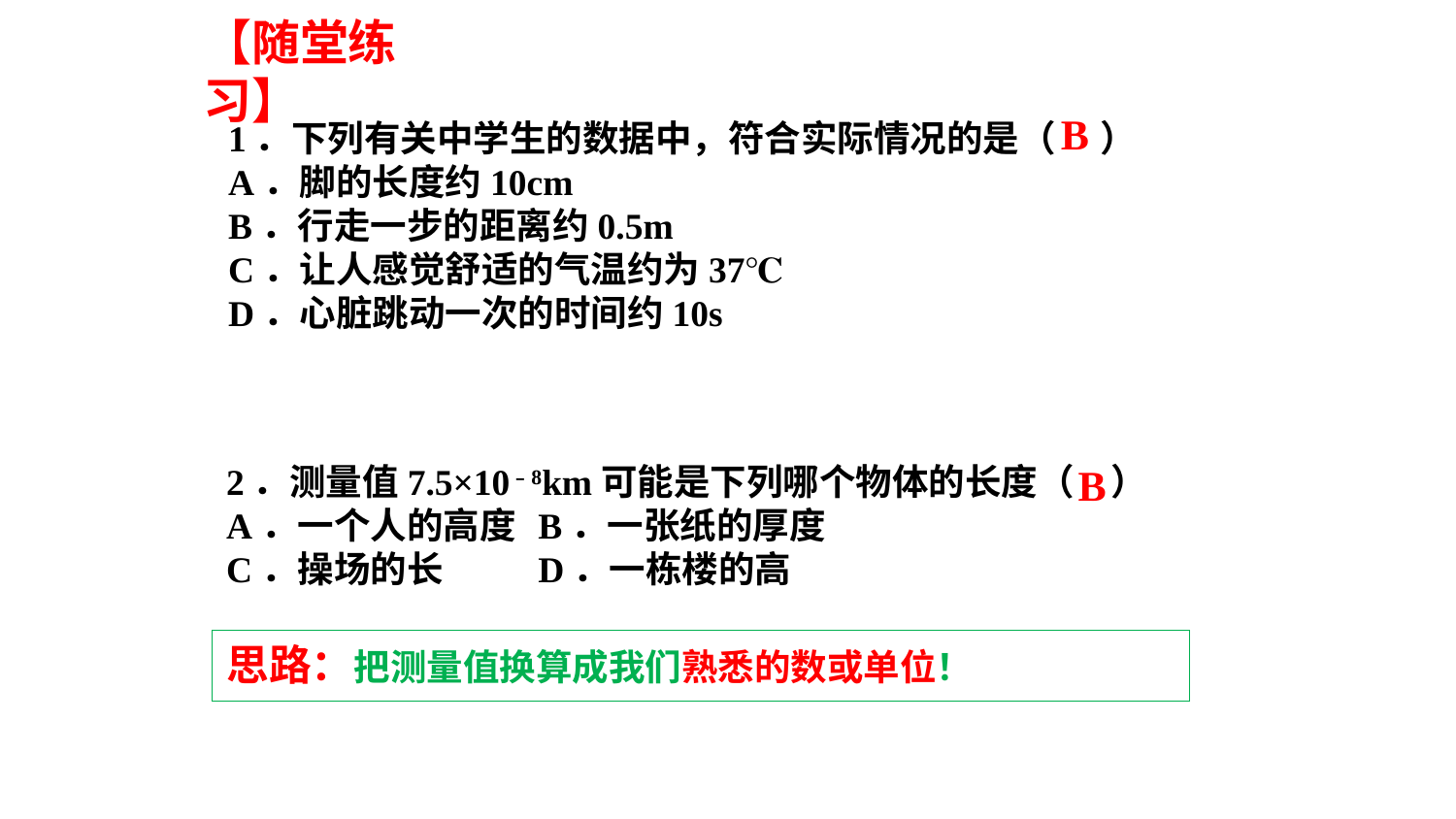

【随堂练习】
B
1．下列有关中学生的数据中，符合实际情况的是（ 　）
A．脚的长度约10cm
B．行走一步的距离约0.5m
C．让人感觉舒适的气温约为37℃
D．心脏跳动一次的时间约10s
2．测量值7.5×10﹣8km可能是下列哪个物体的长度（　）
A．一个人的高度	B．一张纸的厚度
C．操场的长	D．一栋楼的高
B
思路：把测量值换算成我们熟悉的数或单位！